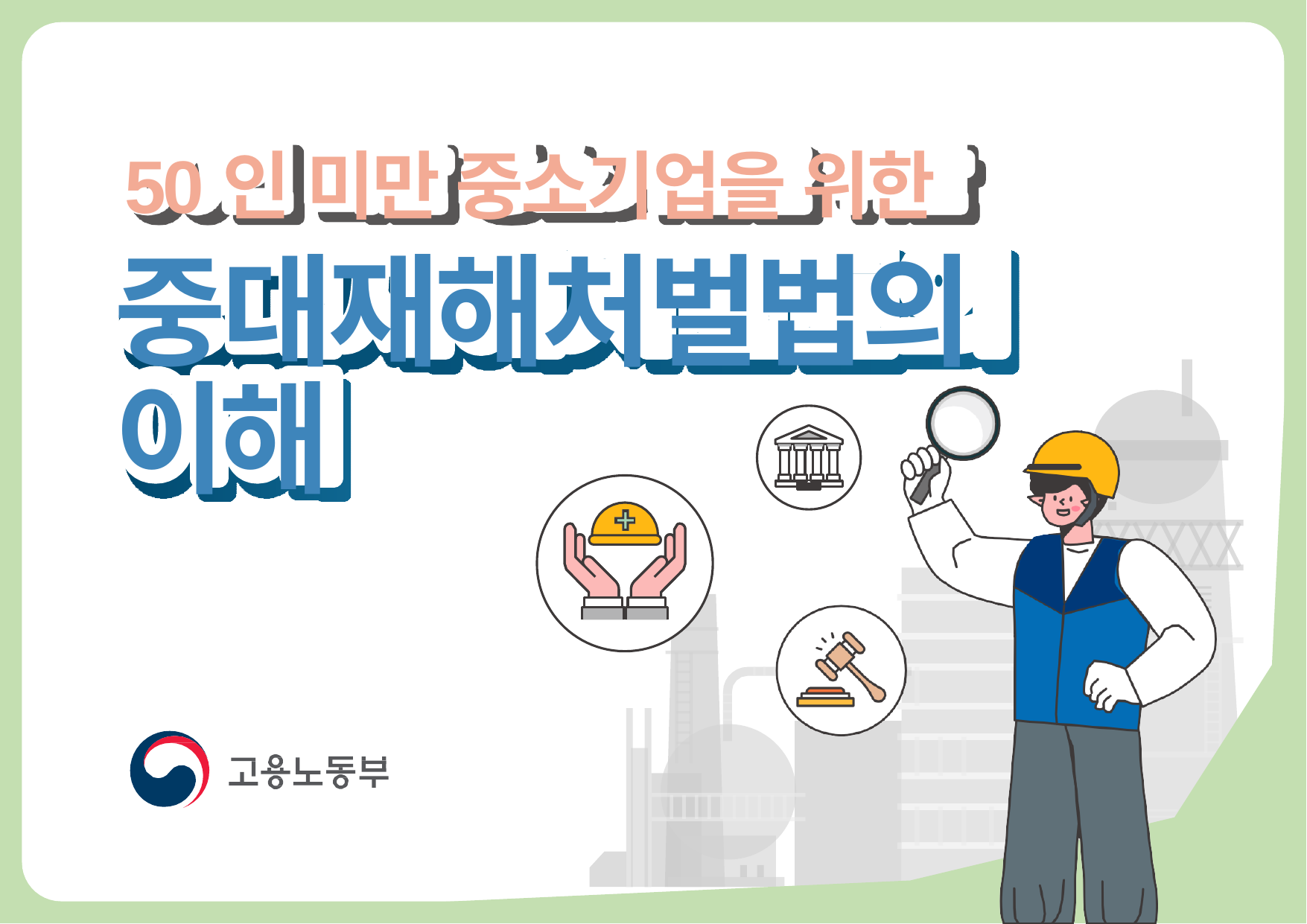

# 50인 미만 중소기업을 위한
중대재해처벌법의  이해